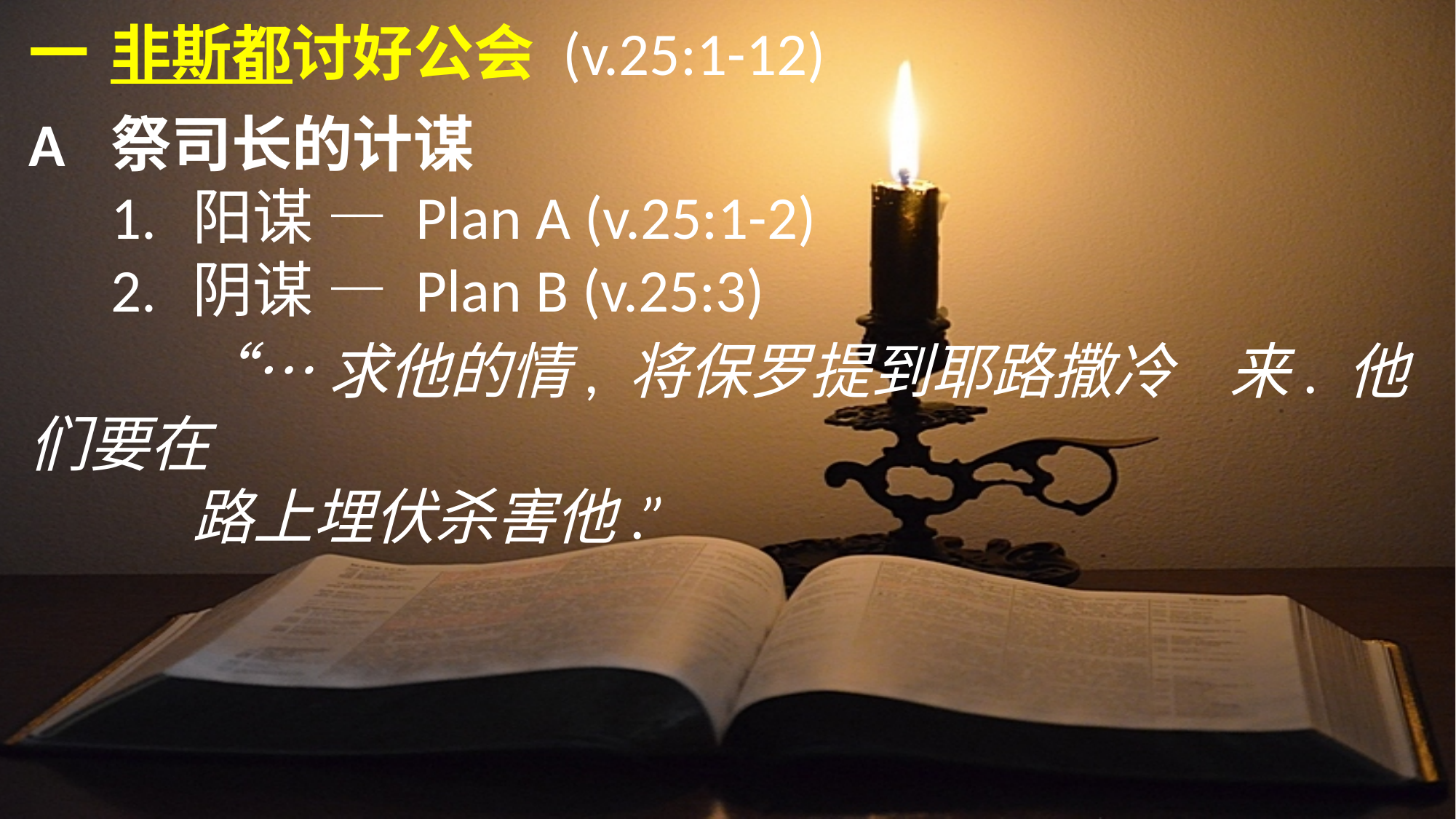

一	非斯都讨好公会 (v.25:1-12)
A	祭司长的计谋
	1.	阳谋 — Plan A (v.25:1-2)
	2.	阴谋 — Plan B (v.25:3)
		“…求他的情, 将保罗提到耶路撒冷	来. 他们要在
		路上埋伏杀害他.”